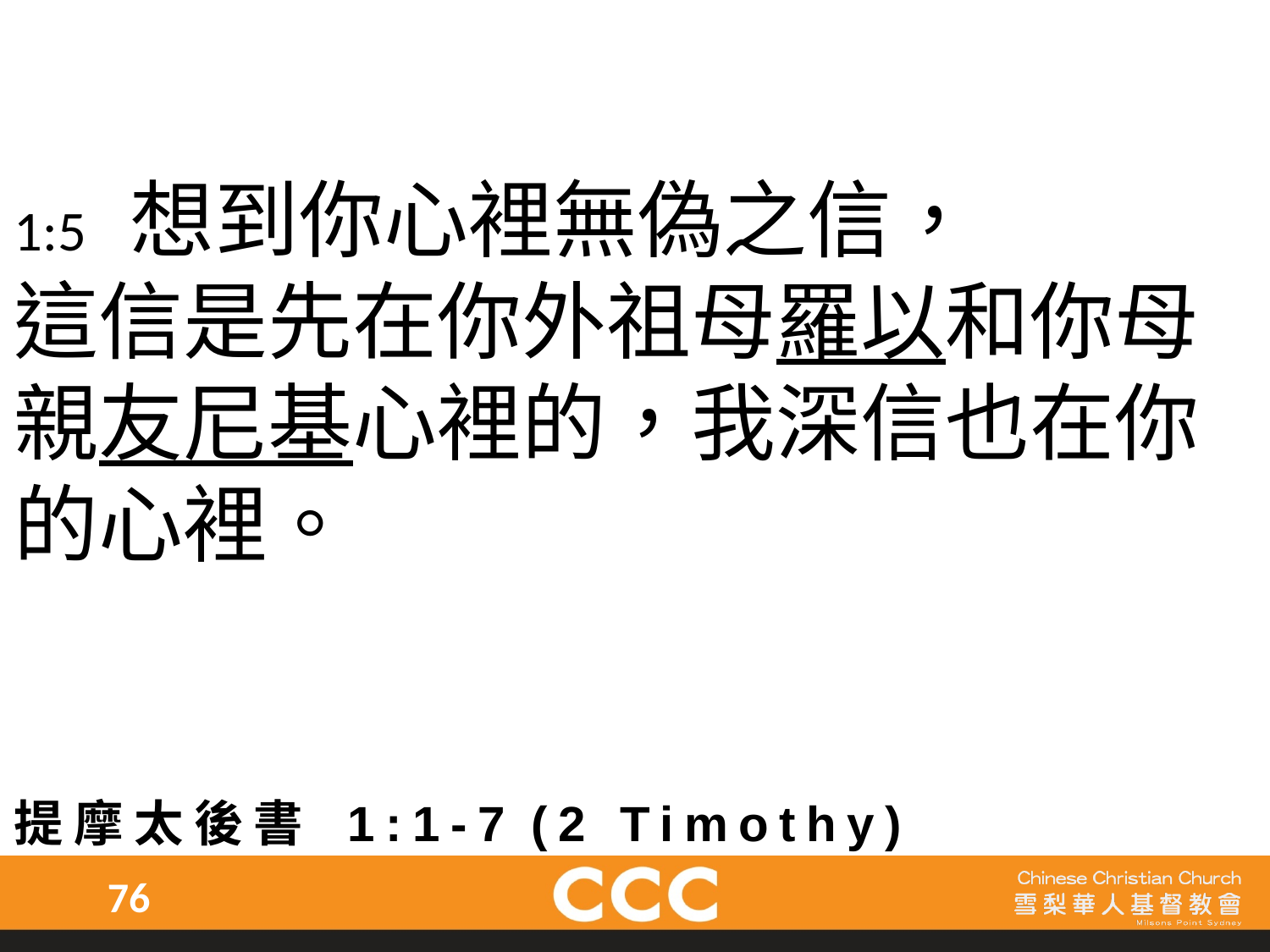

1:5 想到你心裡無偽之信，
這信是先在你外祖母羅以和你母親友尼基心裡的，我深信也在你的心裡。

提摩太後書 1:1-7 (2 Timothy)
76